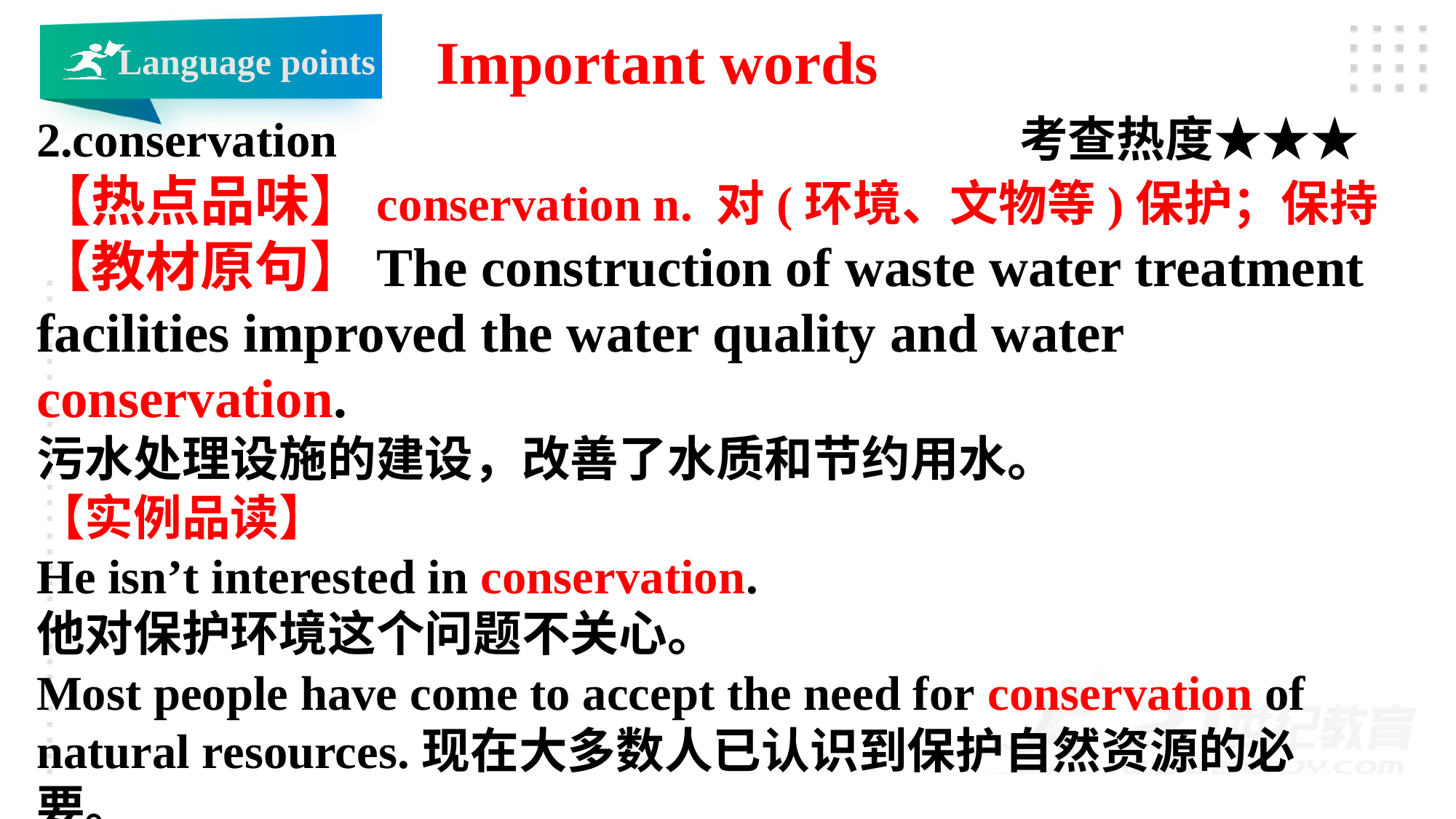

Important words
Language points
2.conservation                                                       考查热度★★★
【热点品味】conservation n. 对(环境、文物等)保护；保持
【教材原句】The construction of waste water treatment facilities improved the water quality and water conservation.
污水处理设施的建设，改善了水质和节约用水。
【实例品读】
He isn’t interested in conservation.
他对保护环境这个问题不关心。
Most people have come to accept the need for conservation of natural resources.现在大多数人已认识到保护自然资源的必要。